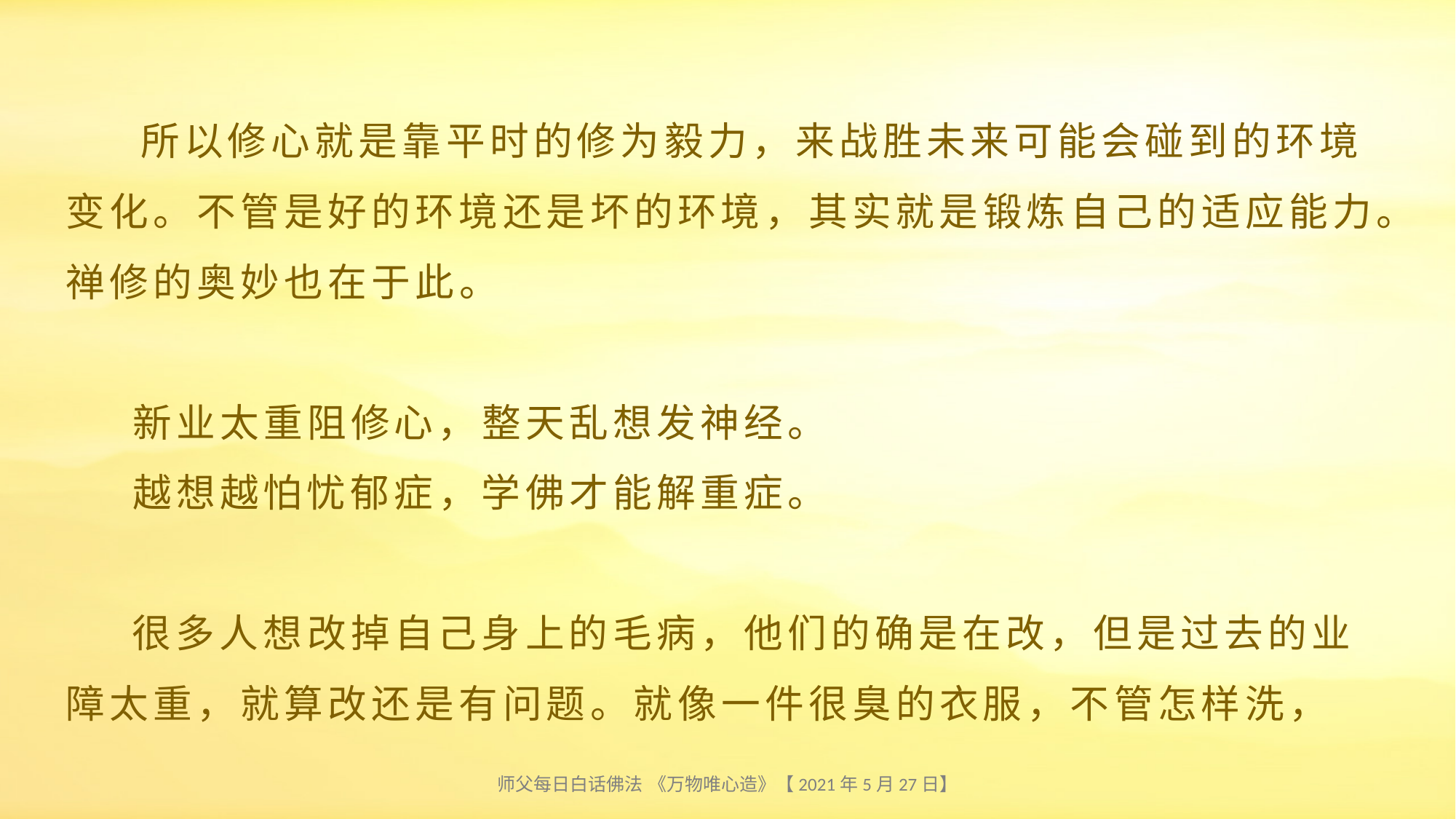

# 所以修心就是靠平时的修为毅力，来战胜未来可能会碰到的环境变化。不管是好的环境还是坏的环境，其实就是锻炼自己的适应能力。禅修的奥妙也在于此。 新业太重阻修心，整天乱想发神经。 越想越怕忧郁症，学佛才能解重症。 很多人想改掉自己身上的毛病，他们的确是在改，但是过去的业障太重，就算改还是有问题。就像一件很臭的衣服，不管怎样洗，
师父每日白话佛法 《万物唯心造》【2021年5月27日】